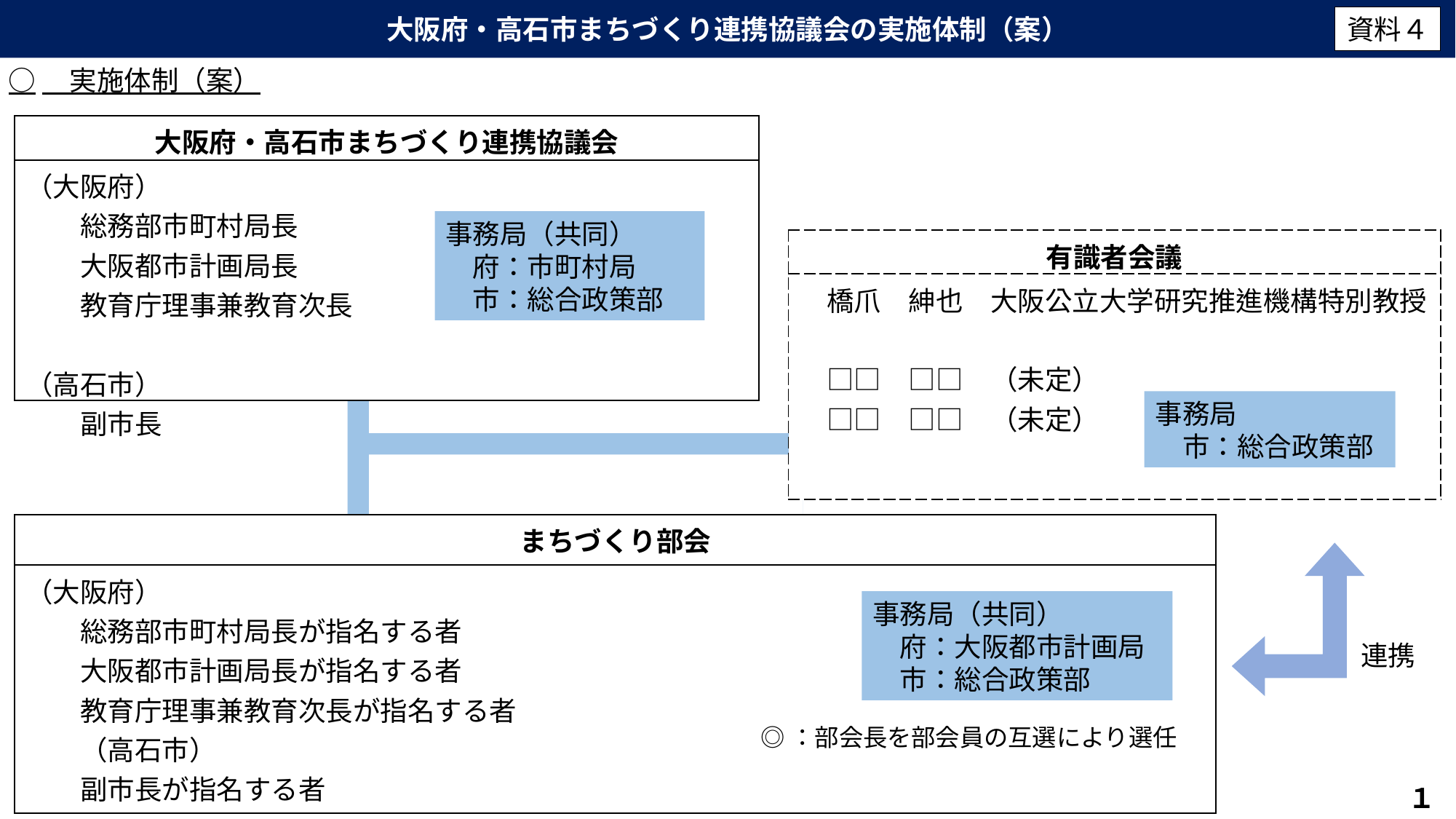

大阪府・高石市まちづくり連携協議会の実施体制（案）
資料４
○　実施体制（案）
| 大阪府・高石市まちづくり連携協議会 |
| --- |
| （大阪府） 　　総務部市町村局長 　　大阪都市計画局長　 　　教育庁理事兼教育次長 　　 （高石市） 　　副市長 |

事務局（共同）
　府：市町村局
　市：総合政策部
| 有識者会議 |
| --- |
| 橋爪　紳也　大阪公立大学研究推進機構特別教授　 　□□　□□　（未定） 　□□　□□　（未定） |
事務局
　市：総合政策部
| まちづくり部会 |
| --- |
| （大阪府） 　　総務部市町村局長が指名する者 　　大阪都市計画局長が指名する者 　　教育庁理事兼教育次長が指名する者 　　（高石市） 　　副市長が指名する者 |

事務局（共同）
　府：大阪都市計画局
　市：総合政策部
連携
◎：部会長を部会員の互選により選任
１